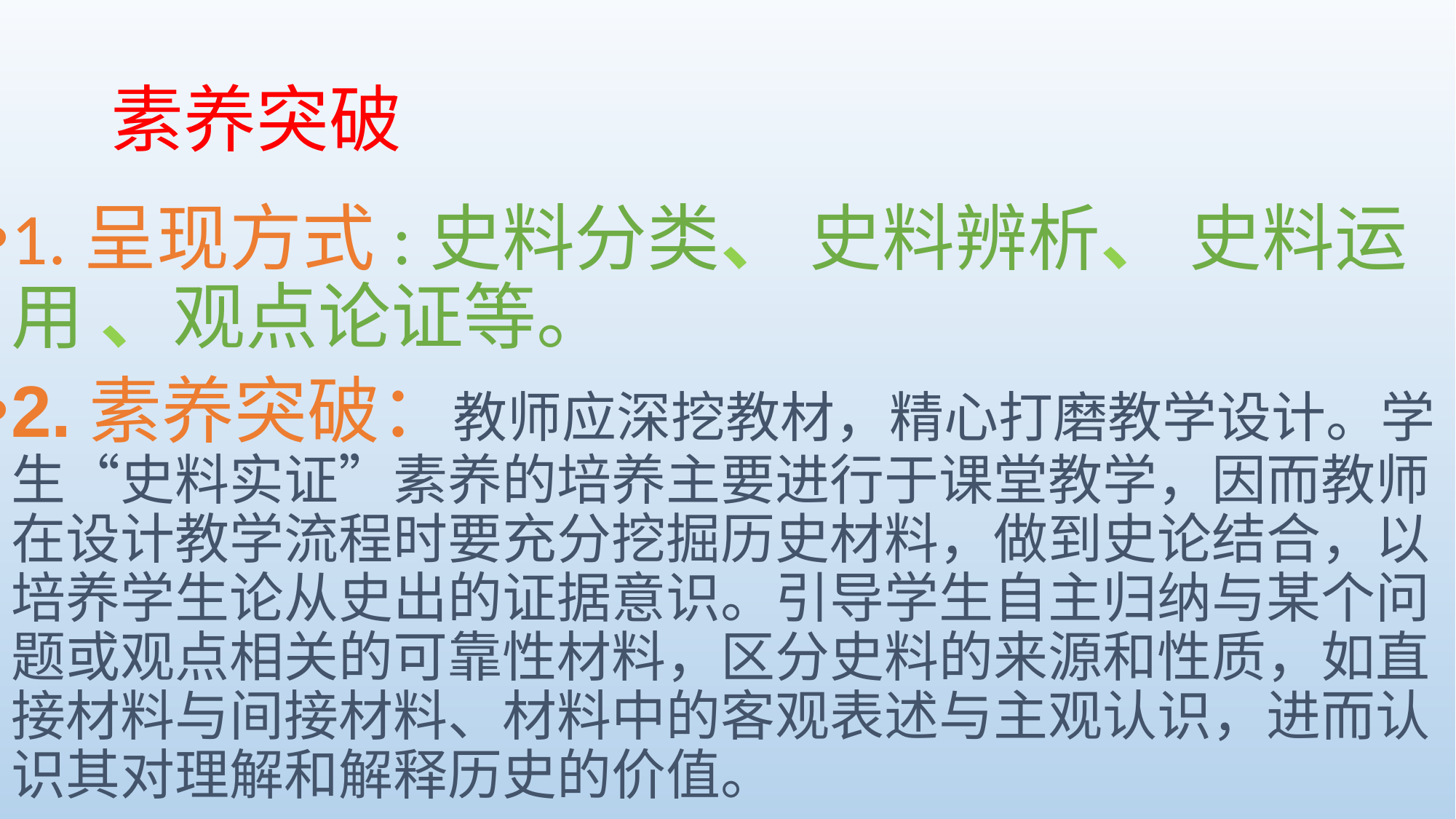

1.呈现方式:史料分类、 史料辨析、 史料运用 、观点论证等。
2.素养突破：教师应深挖教材，精心打磨教学设计。学生“史料实证”素养的培养主要进行于课堂教学，因而教师在设计教学流程时要充分挖掘历史材料，做到史论结合，以培养学生论从史出的证据意识。引导学生自主归纳与某个问题或观点相关的可靠性材料，区分史料的来源和性质，如直接材料与间接材料、材料中的客观表述与主观认识，进而认识其对理解和解释历史的价值。
# 素养突破